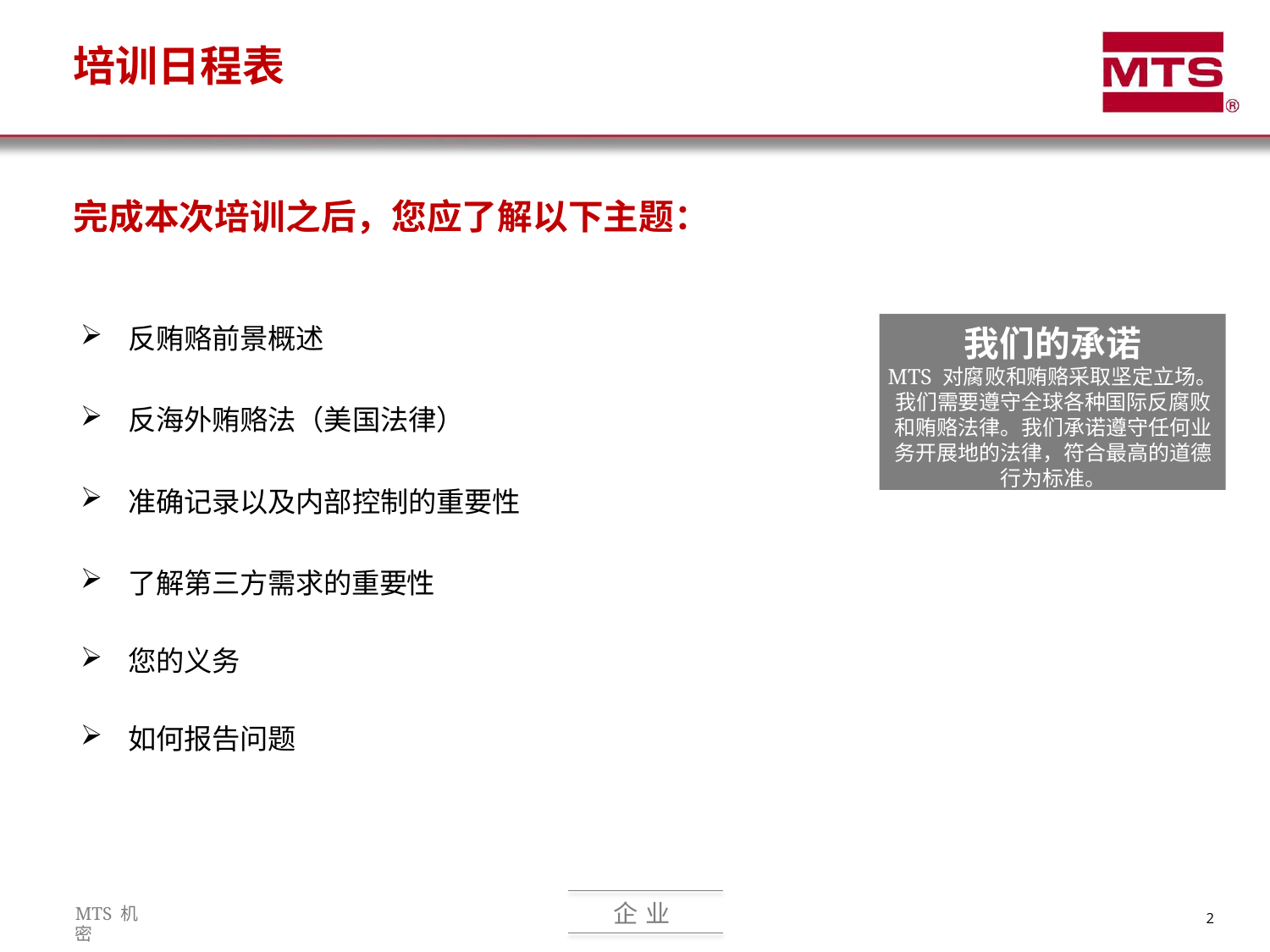

# 培训日程表
完成本次培训之后，您应了解以下主题：
我们的承诺
MTS 对腐败和贿赂采取坚定立场。
我们需要遵守全球各种国际反腐败 和贿赂法律。我们承诺遵守任何业 务开展地的法律，符合最高的道德 行为标准。
反贿赂前景概述
反海外贿赂法（美国法律）
准确记录以及内部控制的重要性
了解第三方需求的重要性

您的义务

如何报告问题
企 业
MTS 机密
2